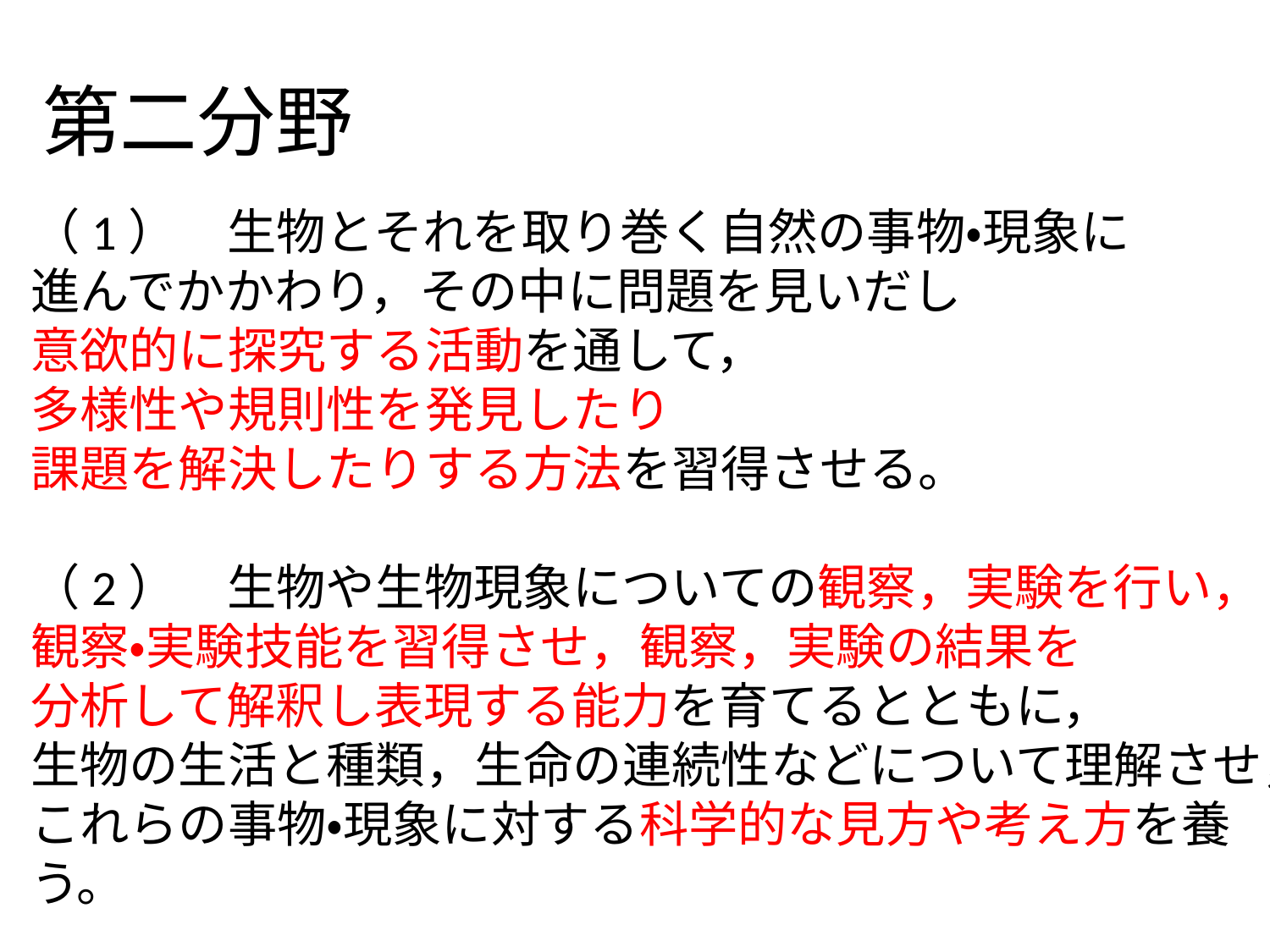

第二分野
（1）　生物とそれを取り巻く自然の事物・現象に
進んでかかわり，その中に問題を見いだし
意欲的に探究する活動を通して，
多様性や規則性を発見したり
課題を解決したりする方法を習得させる。

（2）　生物や生物現象についての観察，実験を行い，
観察・実験技能を習得させ，観察，実験の結果を
分析して解釈し表現する能力を育てるとともに，
生物の生活と種類，生命の連続性などについて理解させ，
これらの事物・現象に対する科学的な見方や考え方を養う。